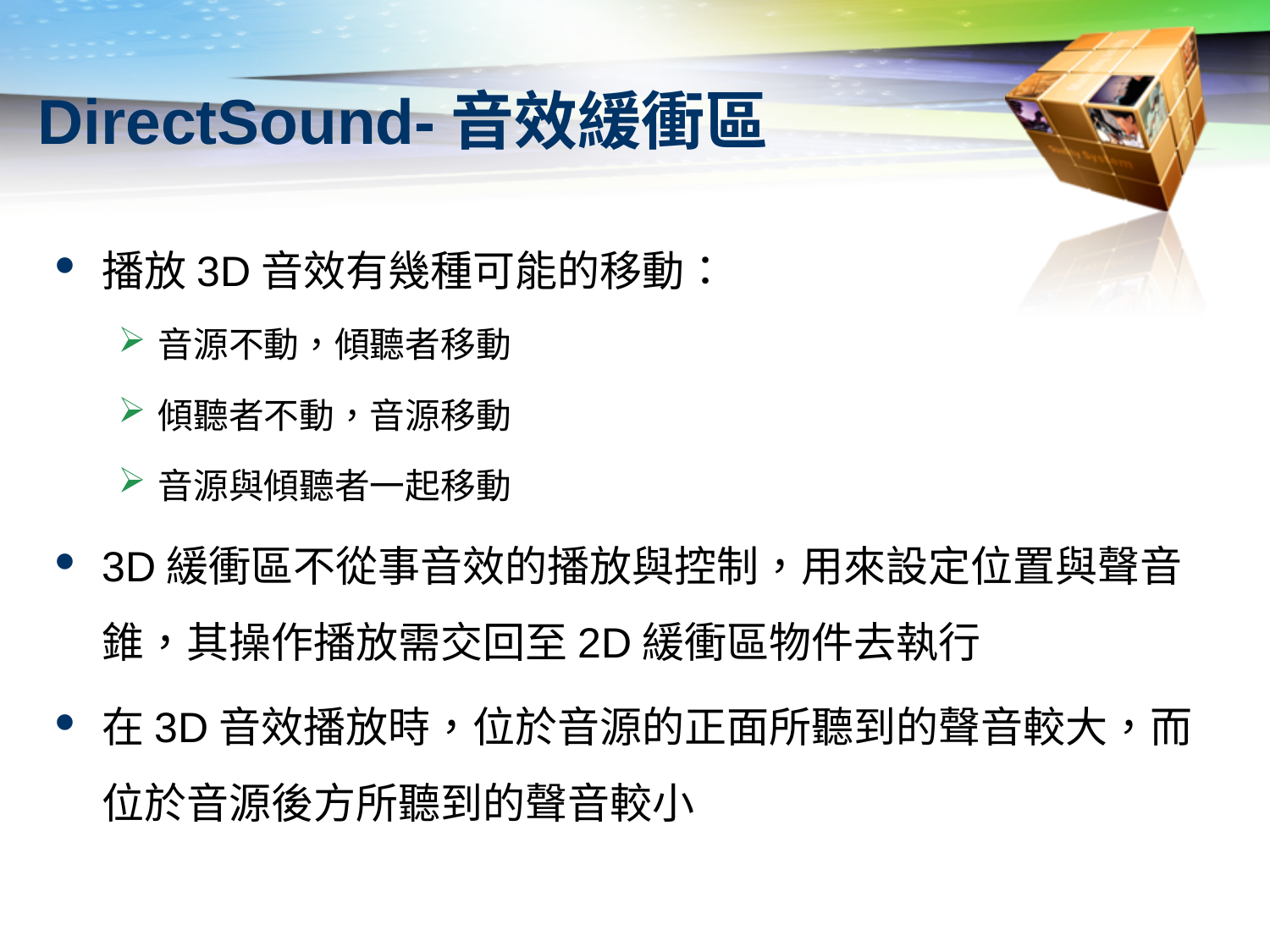

# DirectSound-音效緩衝區
播放3D音效有幾種可能的移動：
音源不動，傾聽者移動
傾聽者不動，音源移動
音源與傾聽者一起移動
3D緩衝區不從事音效的播放與控制，用來設定位置與聲音錐，其操作播放需交回至2D緩衝區物件去執行
在3D音效播放時，位於音源的正面所聽到的聲音較大，而位於音源後方所聽到的聲音較小